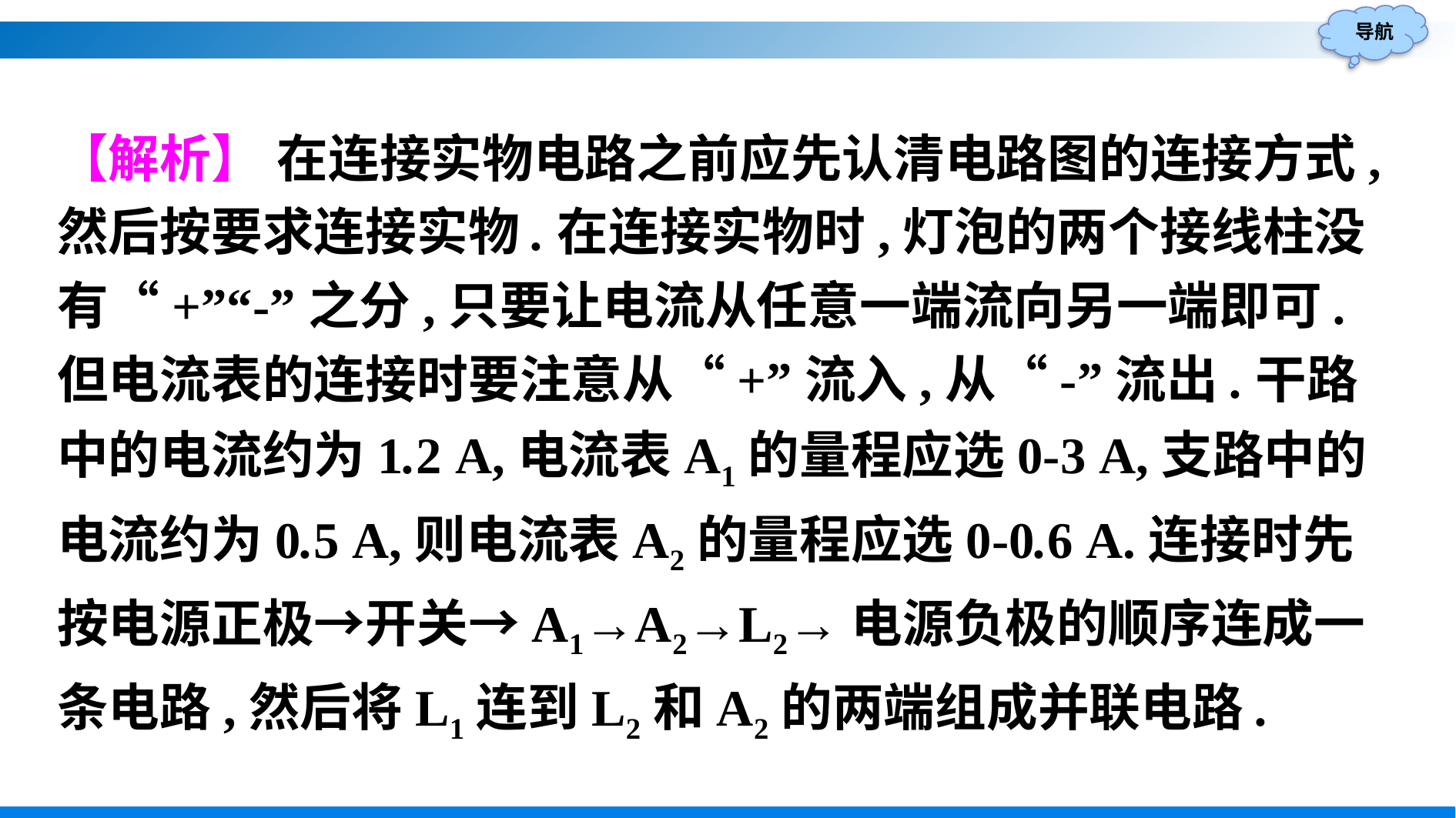

【解析】 在连接实物电路之前应先认清电路图的连接方式,然后按要求连接实物.在连接实物时,灯泡的两个接线柱没有“+”“-”之分,只要让电流从任意一端流向另一端即可.但电流表的连接时要注意从“+”流入,从“-”流出.干路中的电流约为1.2 A,电流表A1的量程应选0-3 A,支路中的电流约为0.5 A,则电流表A2的量程应选0-0.6 A.连接时先按电源正极→开关→A1→A2→L2→电源负极的顺序连成一条电路,然后将L1连到L2和A2的两端组成并联电路.